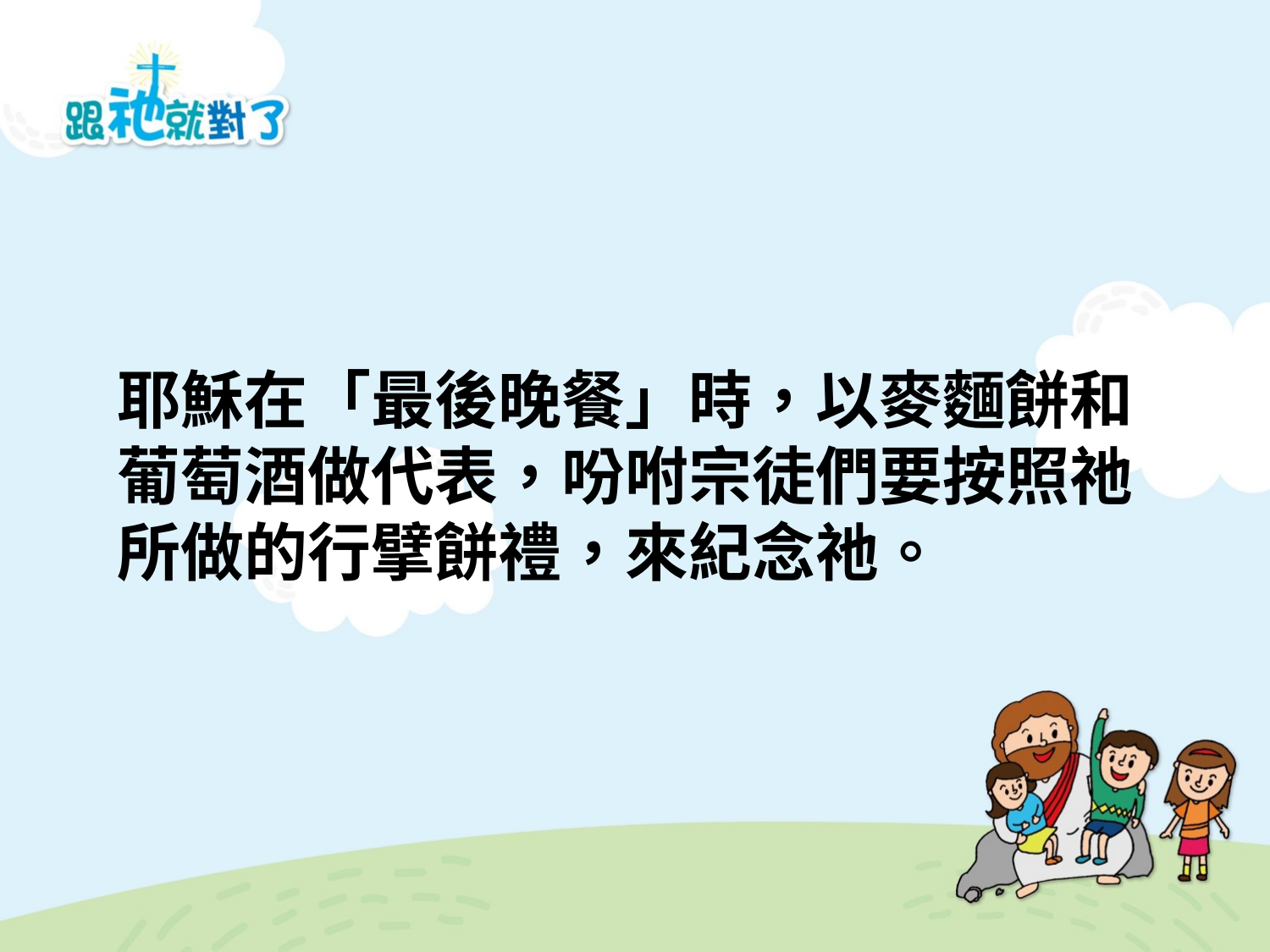

耶穌在「最後晚餐」時，以麥麵餅和葡萄酒做代表，吩咐宗徒們要按照祂所做的行擘餅禮，來紀念祂。